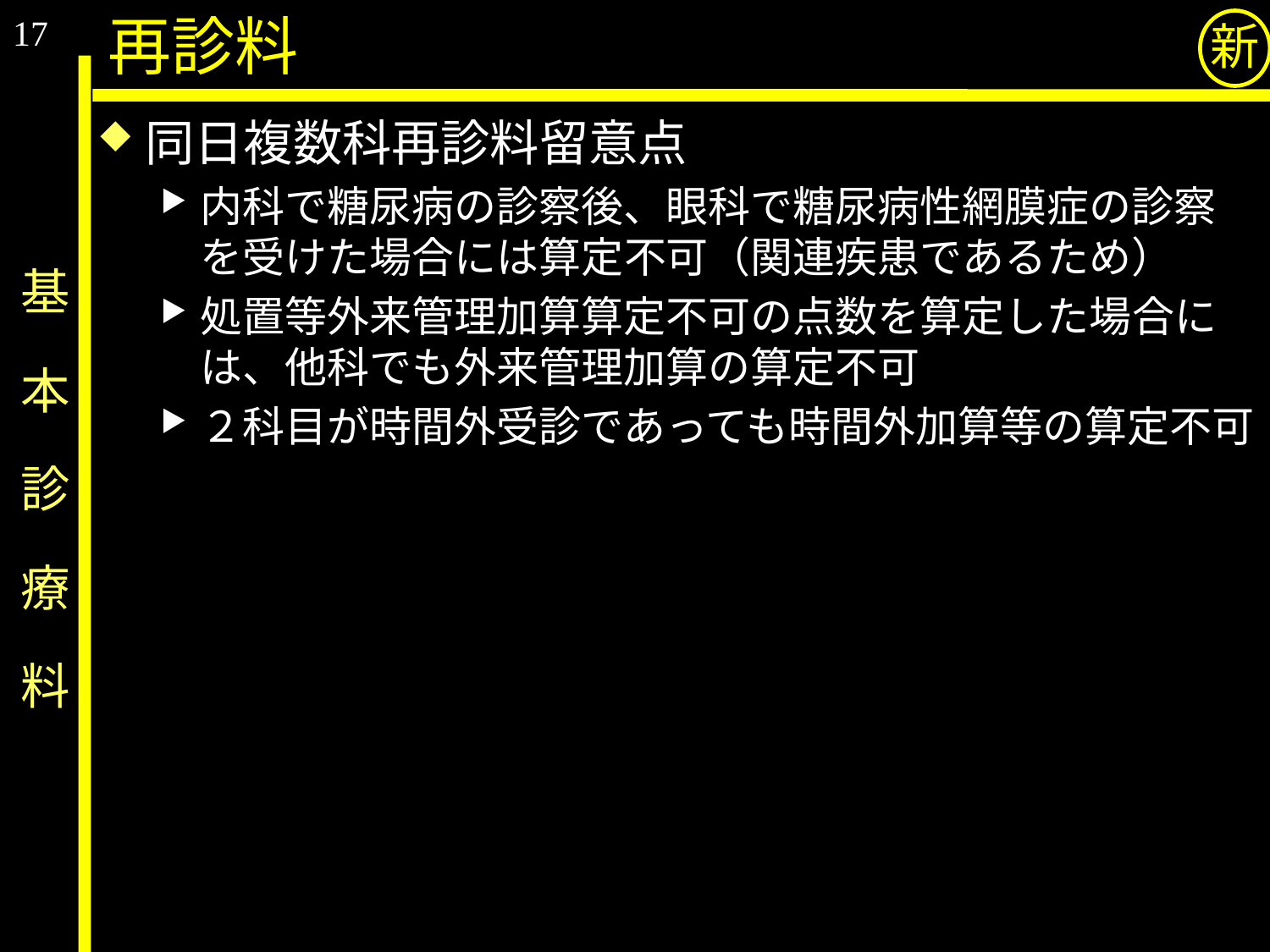

17
再診料
新

同日複数科再診料留意点
内科で糖尿病の診察後、眼科で糖尿病性網膜症の診察を受けた場合には算定不可（関連疾患であるため）
処置等外来管理加算算定不可の点数を算定した場合には、他科でも外来管理加算の算定不可
２科目が時間外受診であっても時間外加算等の算定不可

# 基　本　診　療　料